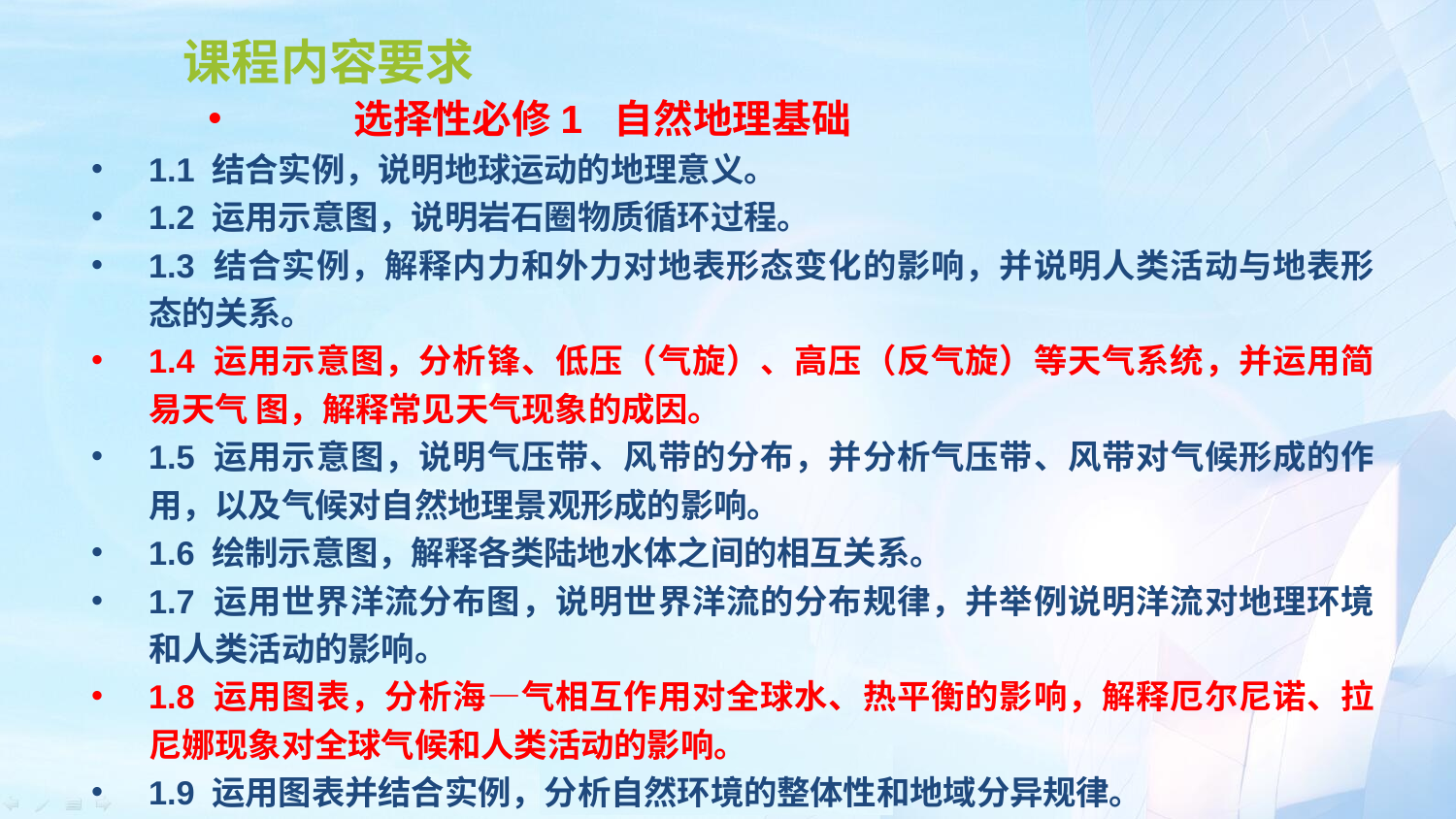

课程内容要求
选择性必修1  自然地理基础
1.1 结合实例，说明地球运动的地理意义。
1.2 运用示意图，说明岩石圈物质循环过程。
1.3 结合实例，解释内力和外力对地表形态变化的影响，并说明人类活动与地表形态的关系。
1.4 运用示意图，分析锋、低压（气旋）、高压（反气旋）等天气系统，并运用简易天气 图，解释常见天气现象的成因。
1.5 运用示意图，说明气压带、风带的分布，并分析气压带、风带对气候形成的作用，以及气候对自然地理景观形成的影响。
1.6 绘制示意图，解释各类陆地水体之间的相互关系。
1.7 运用世界洋流分布图，说明世界洋流的分布规律，并举例说明洋流对地理环境和人类活动的影响。
1.8 运用图表，分析海—气相互作用对全球水、热平衡的影响，解释厄尔尼诺、拉尼娜现象对全球气候和人类活动的影响。
1.9 运用图表并结合实例，分析自然环境的整体性和地域分异规律。